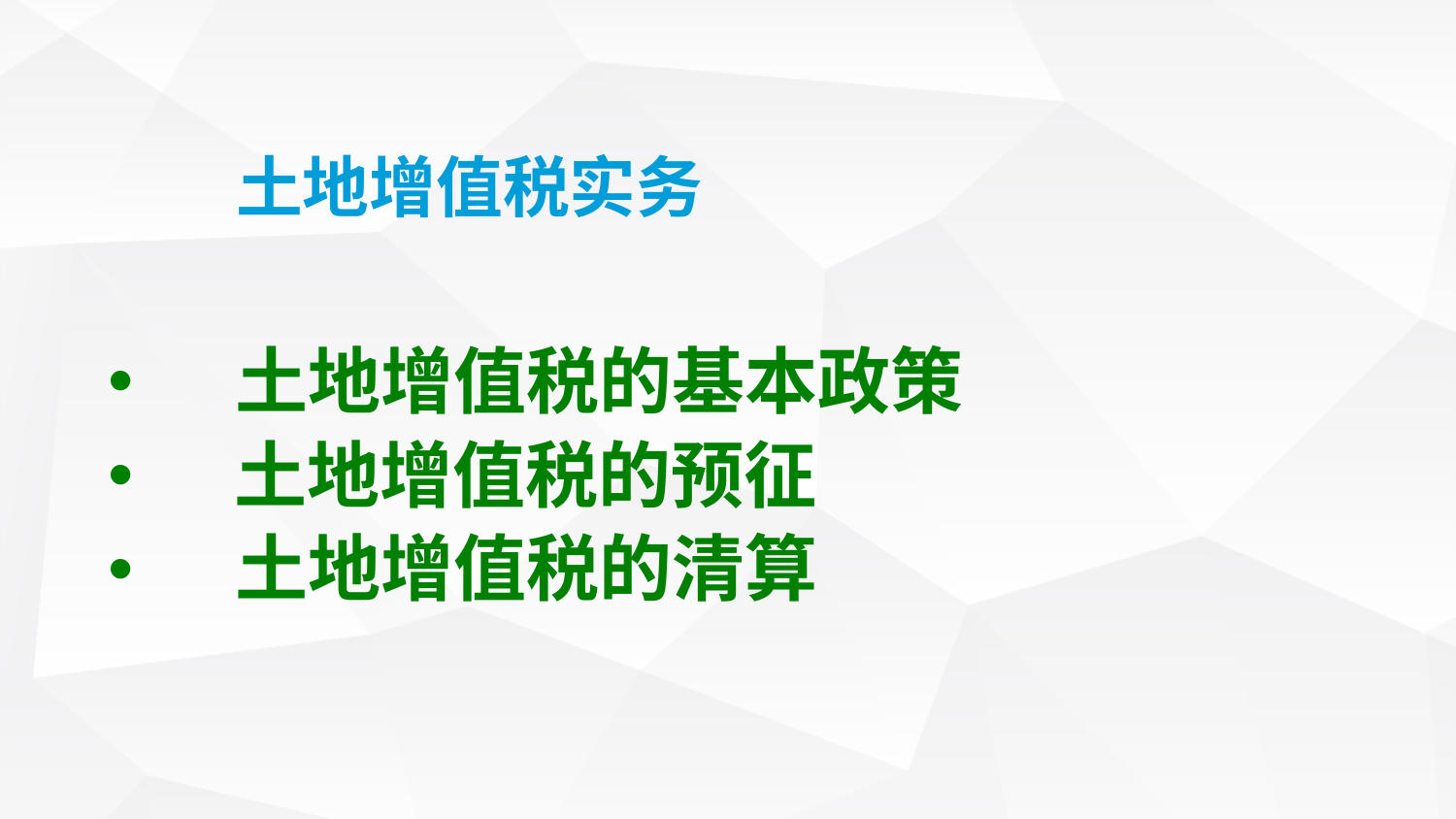

# 土地增值税实务

     土地增值税的基本政策
     土地增值税的预征
     土地增值税的清算